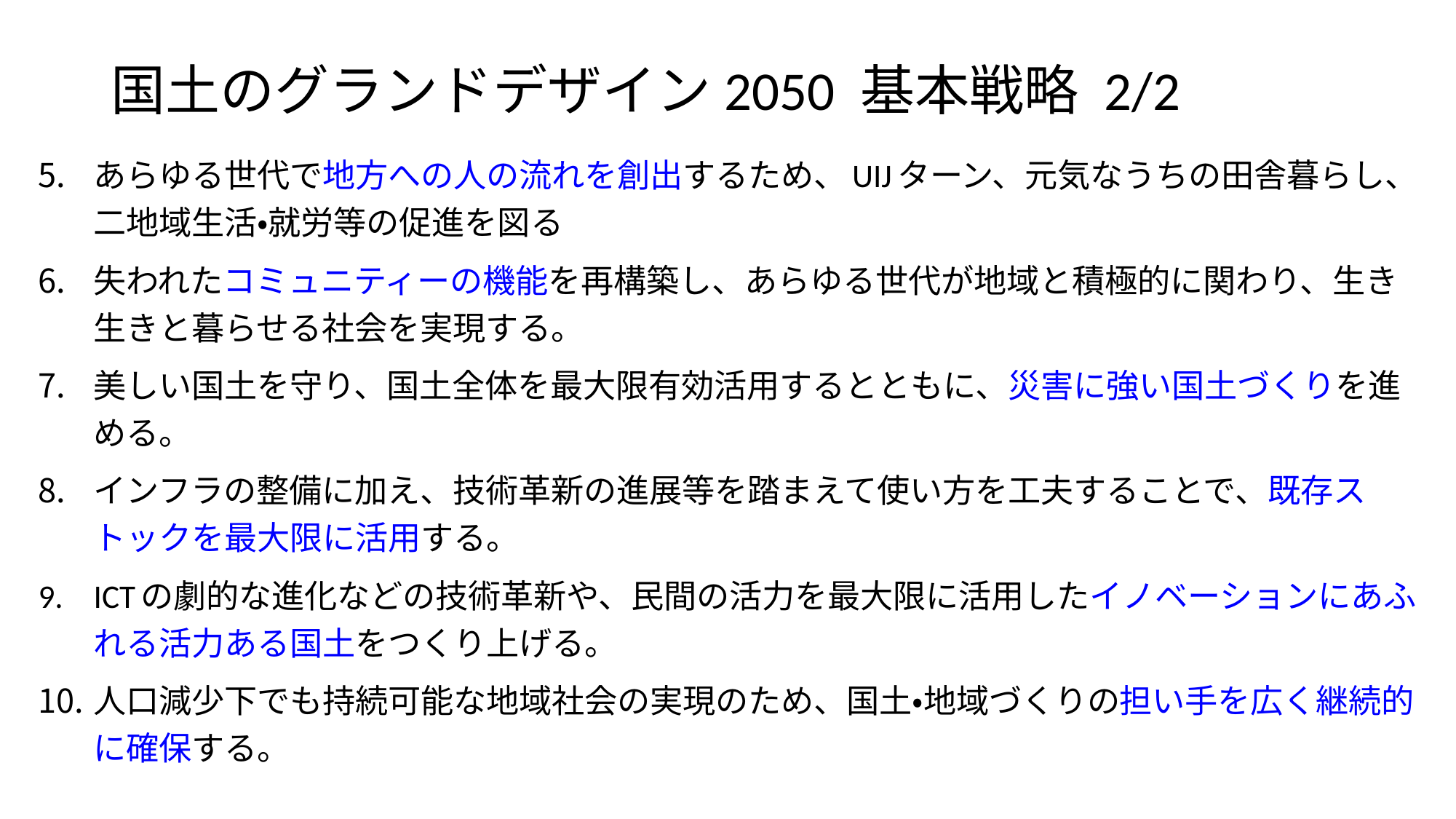

# 国土のグランドデザイン2050 基本戦略 2/2
あらゆる世代で地方への人の流れを創出するため、UIJターン、元気なうちの田舎暮らし、二地域生活・就労等の促進を図る
失われたコミュニティーの機能を再構築し、あらゆる世代が地域と積極的に関わり、生き生きと暮らせる社会を実現する。
美しい国土を守り、国土全体を最大限有効活用するとともに、災害に強い国土づくりを進める。
インフラの整備に加え、技術革新の進展等を踏まえて使い方を工夫することで、既存ストックを最大限に活用する。
ICTの劇的な進化などの技術革新や、民間の活力を最大限に活用したイノベーションにあふれる活力ある国土をつくり上げる。
人口減少下でも持続可能な地域社会の実現のため、国土・地域づくりの担い手を広く継続的に確保する。